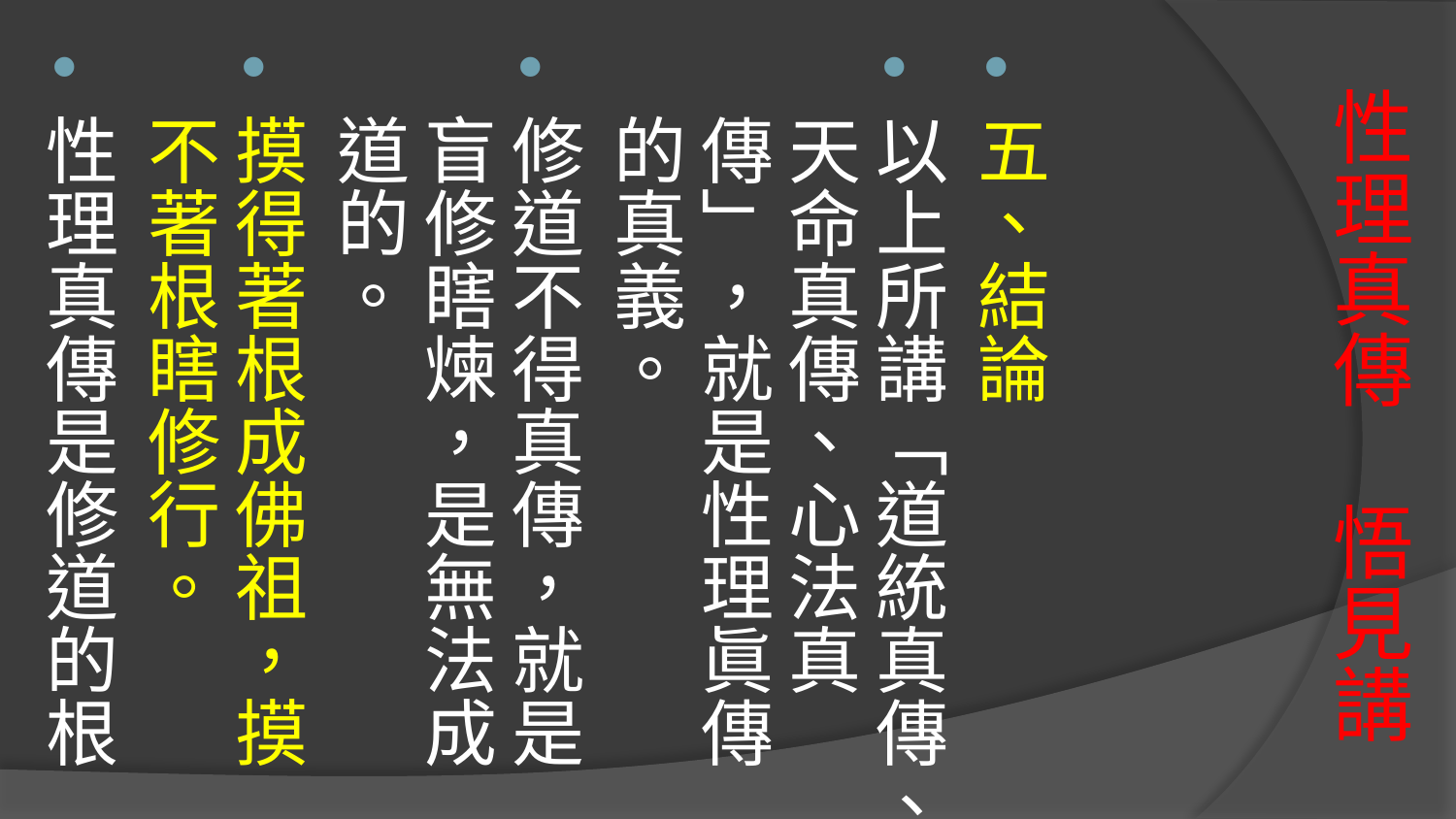

五、結論
以上所講「道統真傳、天命真傳、心法真傳」，就是性理眞傳的真義。
修道不得真傳，就是盲修瞎煉，是無法成道的。
摸得著根成佛祖，摸不著根瞎修行。
性理真傳是修道的根
# 性理真傳     悟見講